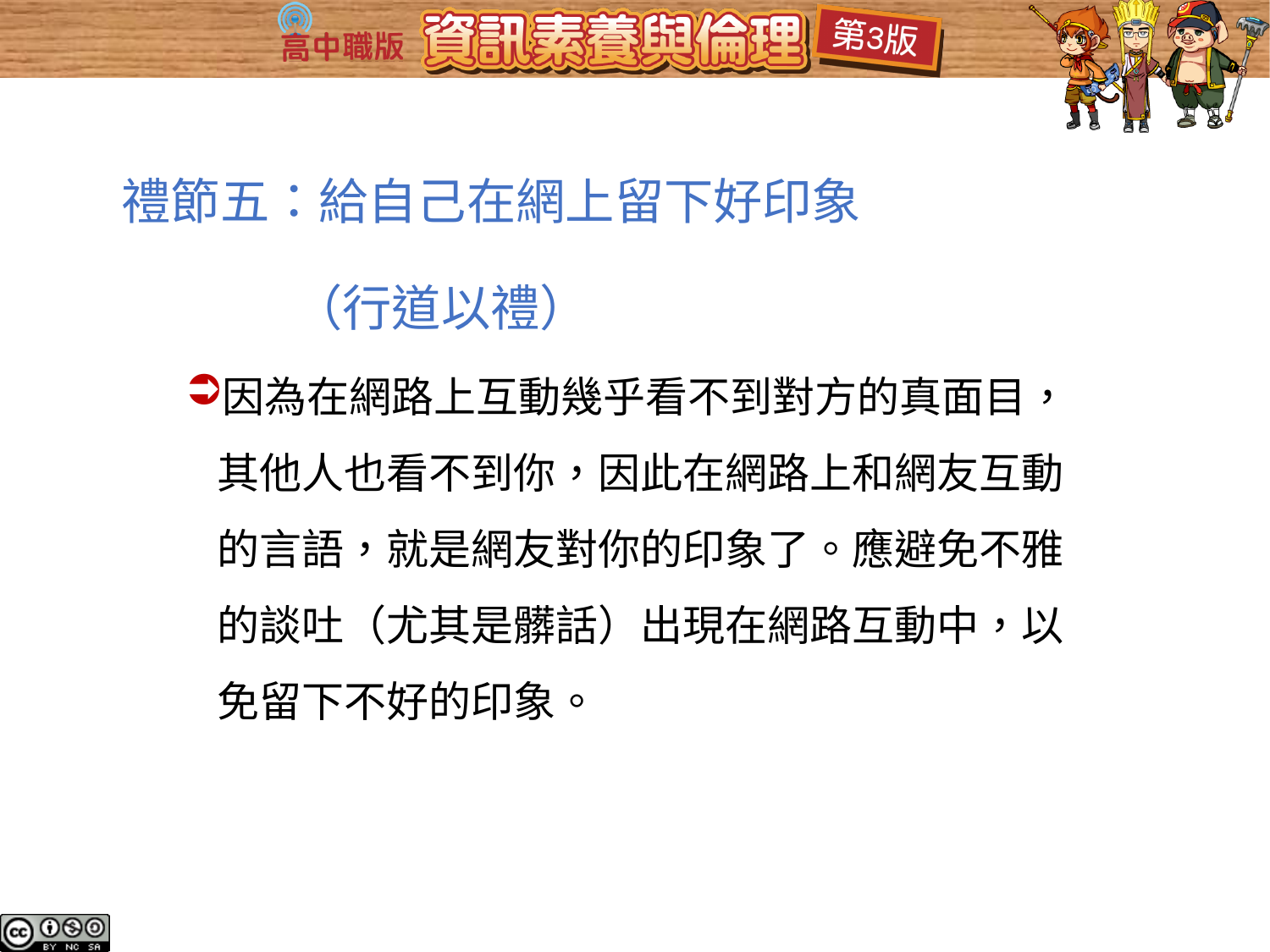

禮節五：給自己在網上留下好印象
	   （行道以禮）
因為在網路上互動幾乎看不到對方的真面目，其他人也看不到你，因此在網路上和網友互動的言語，就是網友對你的印象了。應避免不雅的談吐（尤其是髒話）出現在網路互動中，以免留下不好的印象。